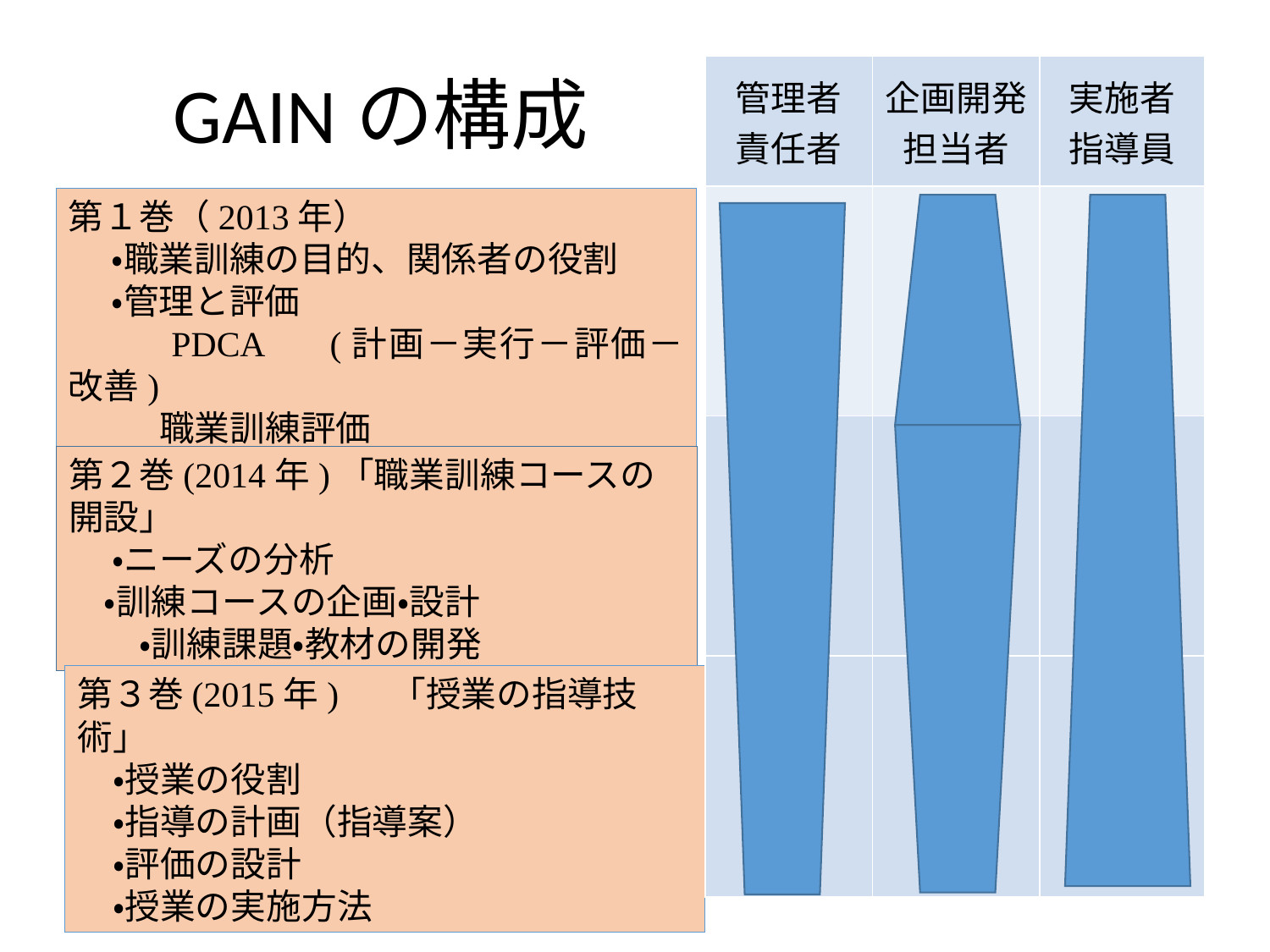

# GAINの構成
| 管理者 責任者 | 企画開発 担当者 | 実施者 指導員 |
| --- | --- | --- |
|  |  |  |
|  |  |  |
|  |  |  |
第１巻（2013年）
　 ・職業訓練の目的、関係者の役割
　 ・管理と評価
　      PDCA 　(計画－実行－評価－改善)
  　    職業訓練評価

第２巻(2014年)「職業訓練コースの開設」
　 ・ニーズの分析
　・訓練コースの企画・設計
　　・訓練課題・教材の開発
第３巻(2015年)　 「授業の指導技術」
　・授業の役割
　・指導の計画（指導案）
　・評価の設計
　・授業の実施方法